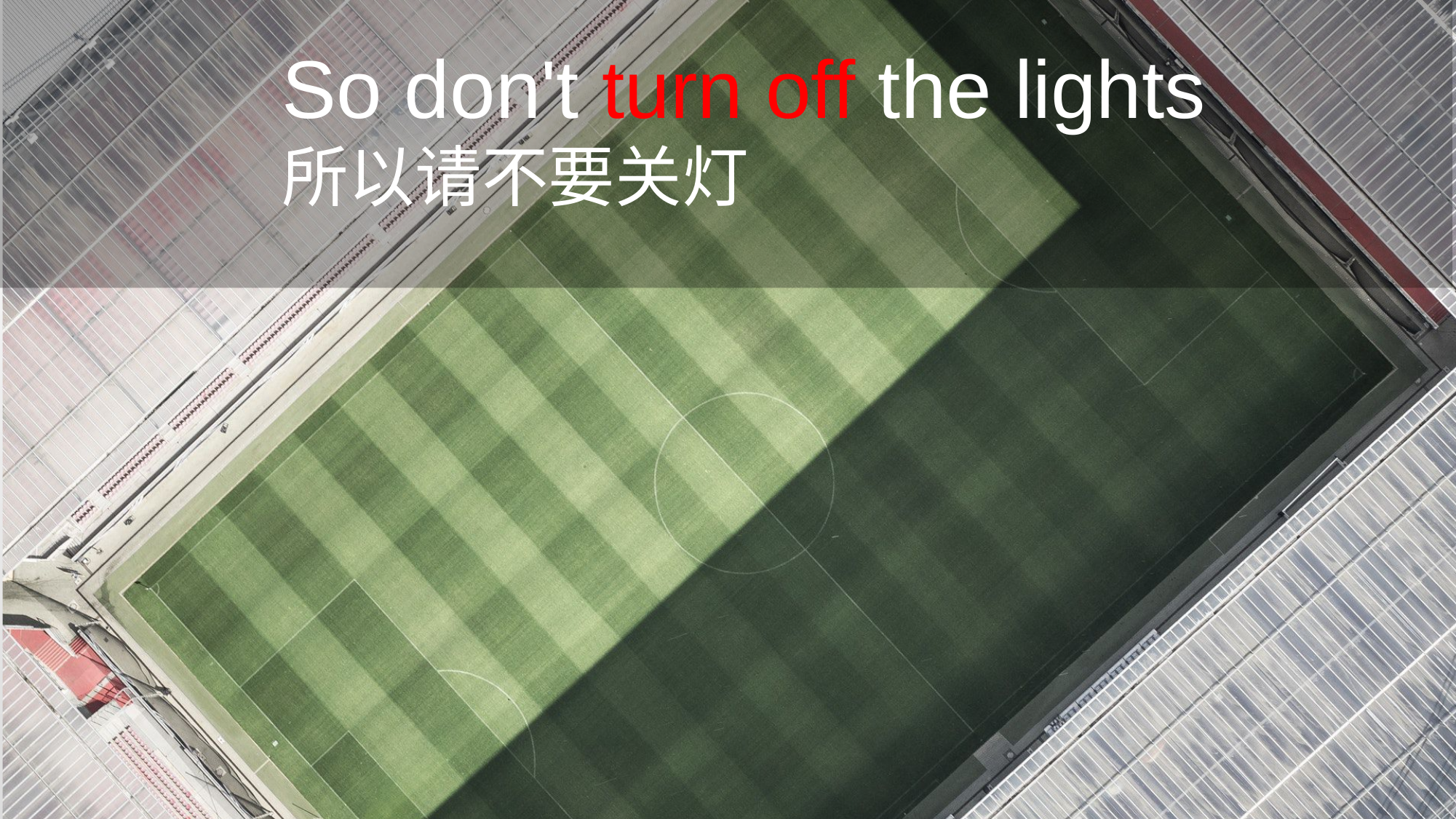

So don't turn off the lights
所以请不要关灯